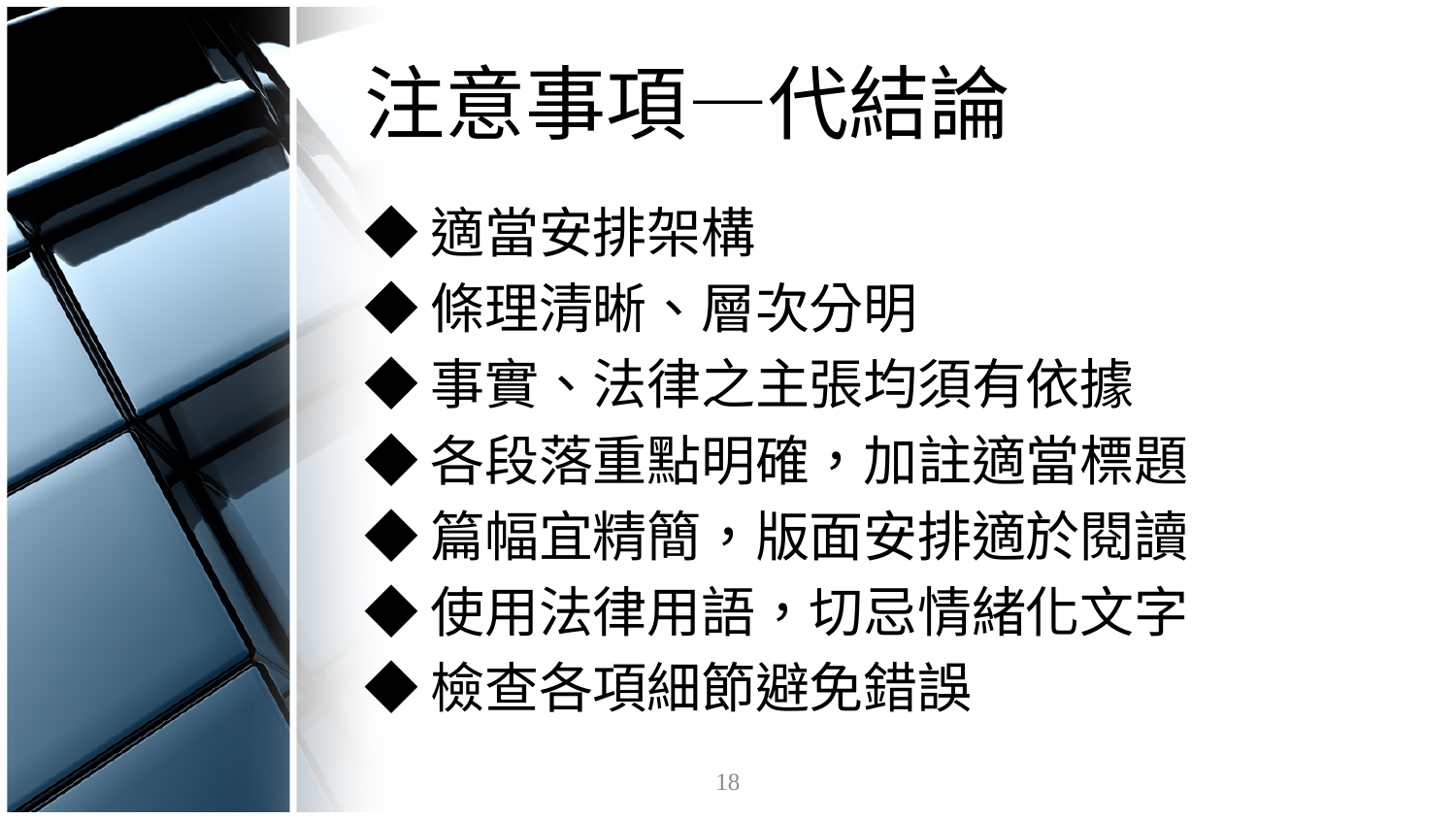

# 注意事項—代結論
◆適當安排架構
◆條理清晰、層次分明
◆事實、法律之主張均須有依據
◆各段落重點明確，加註適當標題
◆篇幅宜精簡，版面安排適於閱讀
◆使用法律用語，切忌情緒化文字
◆檢查各項細節避免錯誤
18